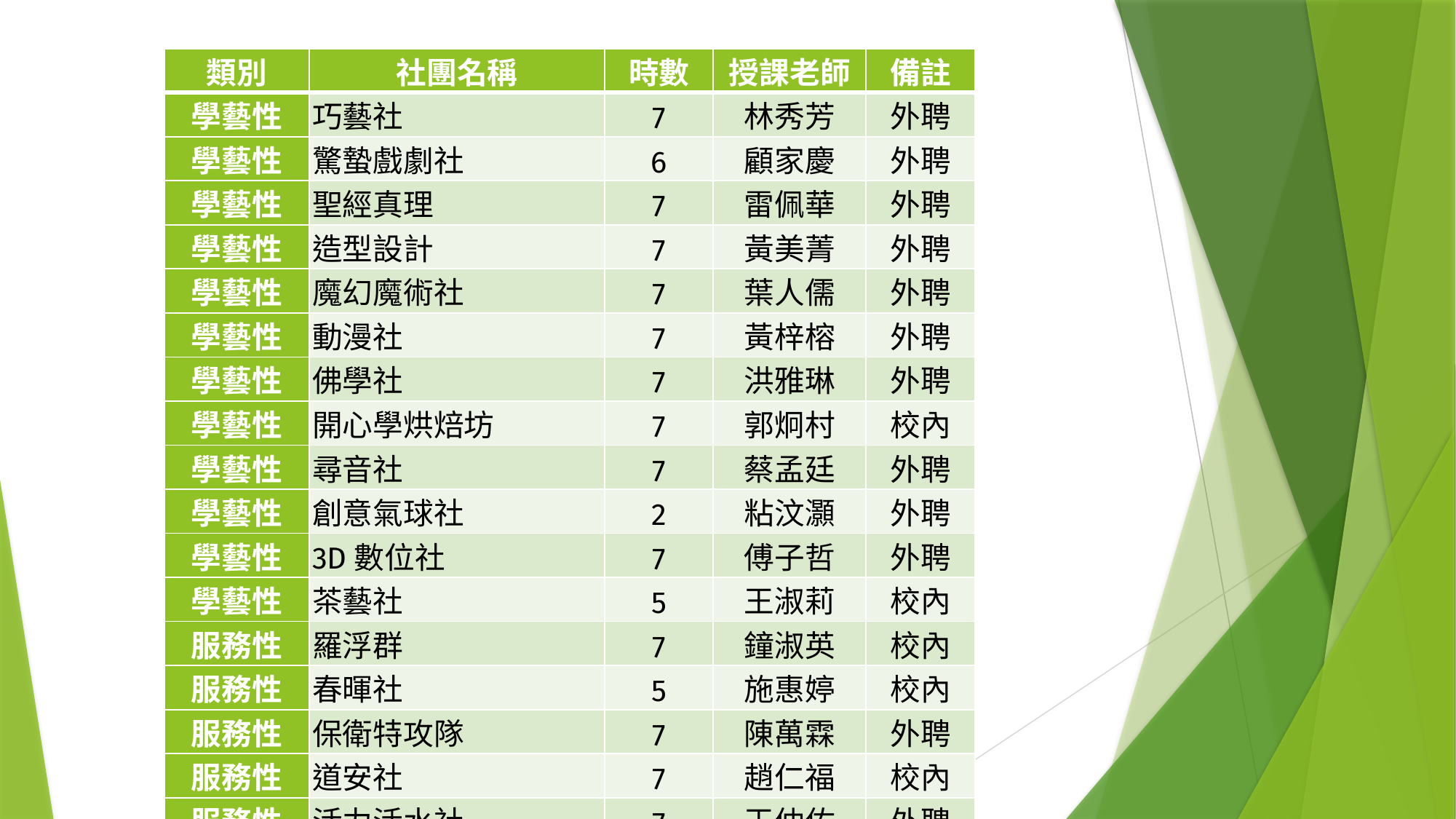

| 類別 | 社團名稱 | 時數 | 授課老師 | 備註 |
| --- | --- | --- | --- | --- |
| 學藝性 | 巧藝社 | 7 | 林秀芳 | 外聘 |
| 學藝性 | 驚蟄戲劇社 | 6 | 顧家慶 | 外聘 |
| 學藝性 | 聖經真理 | 7 | 雷佩華 | 外聘 |
| 學藝性 | 造型設計 | 7 | 黃美菁 | 外聘 |
| 學藝性 | 魔幻魔術社 | 7 | 葉人儒 | 外聘 |
| 學藝性 | 動漫社 | 7 | 黃梓榕 | 外聘 |
| 學藝性 | 佛學社 | 7 | 洪雅琳 | 外聘 |
| 學藝性 | 開心學烘焙坊 | 7 | 郭炯村 | 校內 |
| 學藝性 | 尋音社 | 7 | 蔡孟廷 | 外聘 |
| 學藝性 | 創意氣球社 | 2 | 粘汶灝 | 外聘 |
| 學藝性 | 3D數位社 | 7 | 傅子哲 | 外聘 |
| 學藝性 | 茶藝社 | 5 | 王淑莉 | 校內 |
| 服務性 | 羅浮群 | 7 | 鐘淑英 | 校內 |
| 服務性 | 春暉社 | 5 | 施惠婷 | 校內 |
| 服務性 | 保衛特攻隊 | 7 | 陳萬霖 | 外聘 |
| 服務性 | 道安社 | 7 | 趙仁福 | 校內 |
| 服務性 | 活力活水社 | 7 | 王仲佑 | 外聘 |
| 服務性 | 視光健檢社 | 7 | 柯青秀 | 校內 |